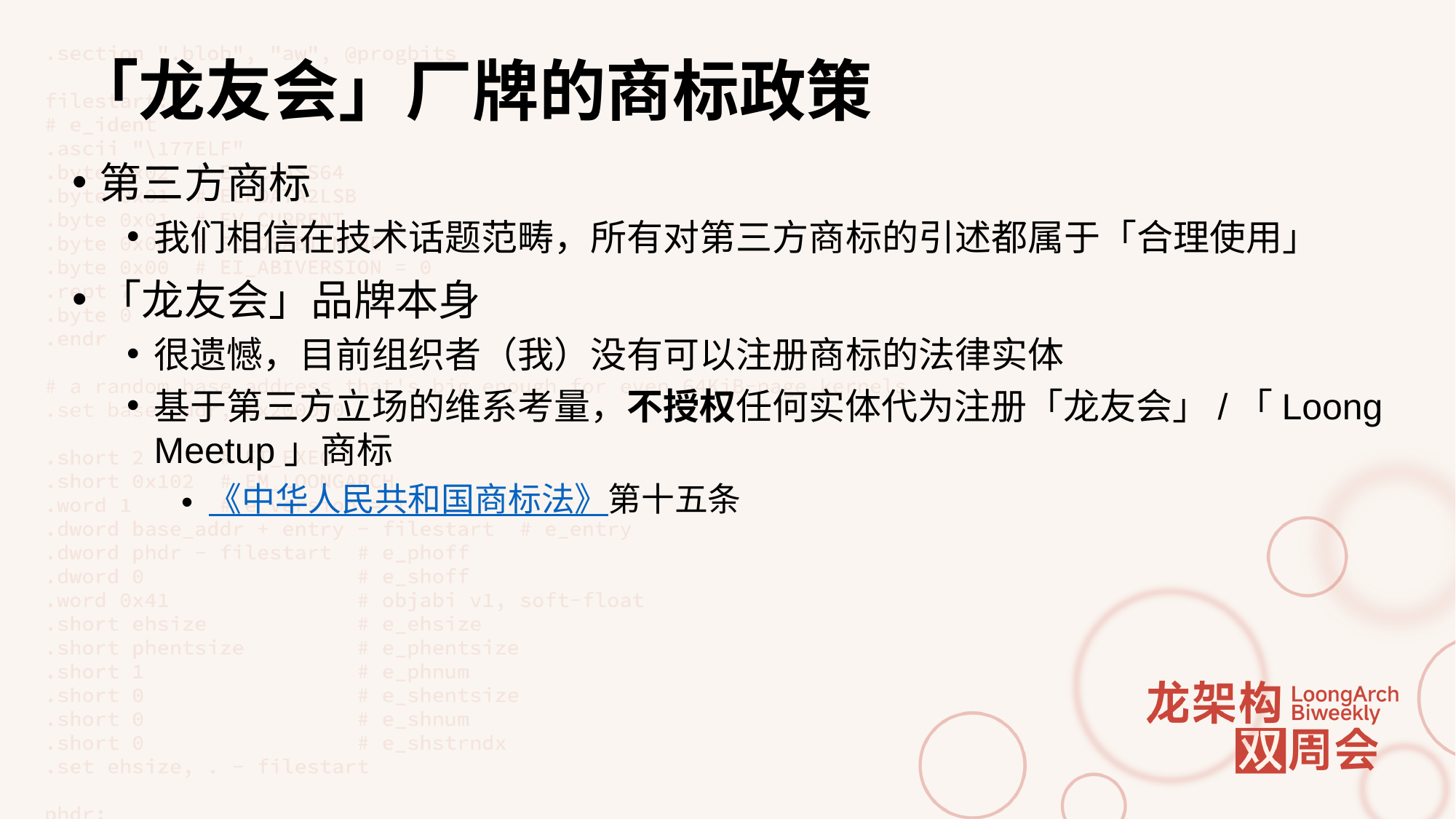

# 「龙友会」厂牌的商标政策
第三方商标
我们相信在技术话题范畴，所有对第三方商标的引述都属于「合理使用」
「龙友会」品牌本身
很遗憾，目前组织者（我）没有可以注册商标的法律实体
基于第三方立场的维系考量，不授权任何实体代为注册「龙友会」/「Loong Meetup」商标
《中华人民共和国商标法》第十五条